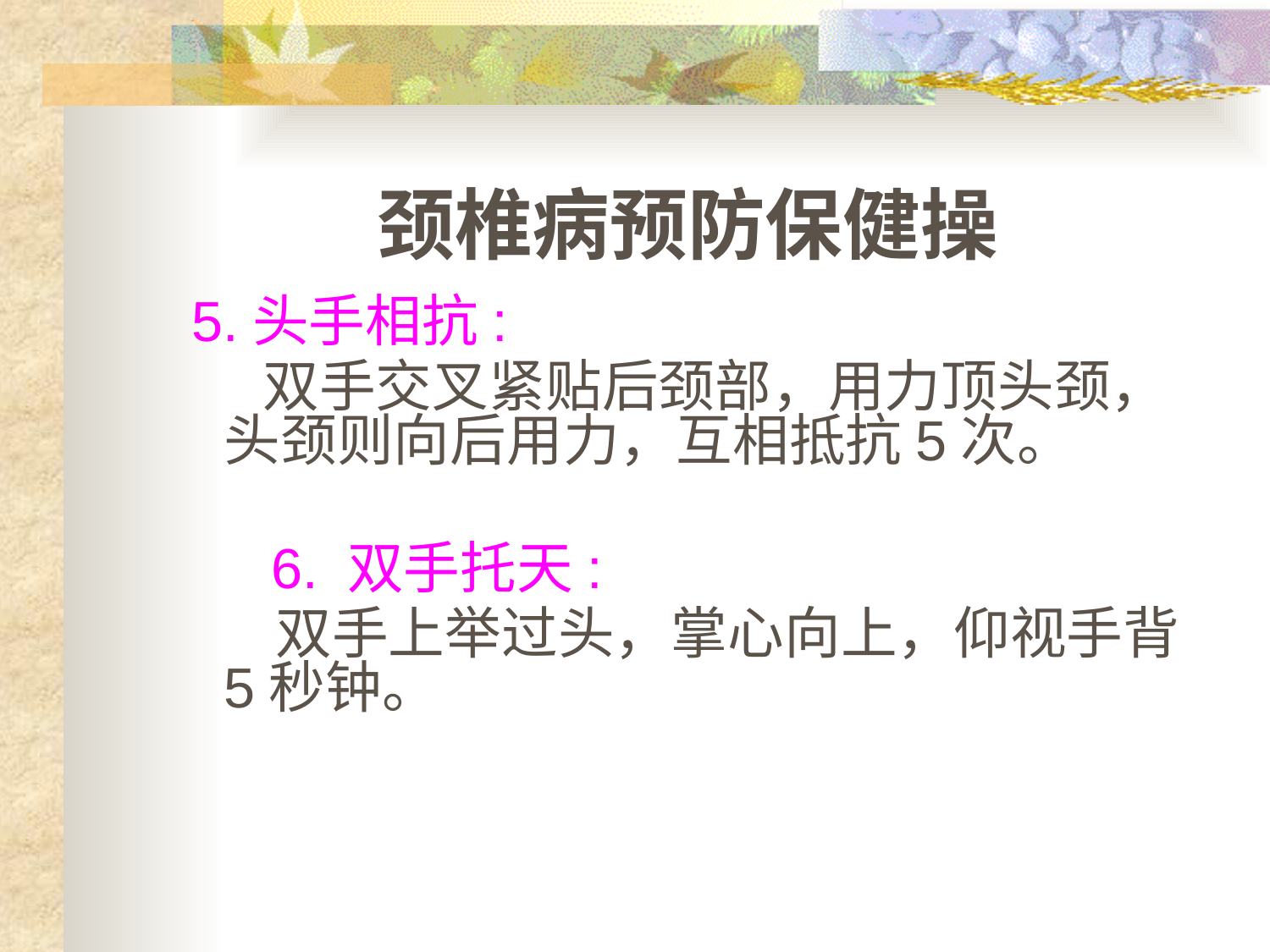

# 颈椎病预防保健操
  5.头手相抗:
       双手交叉紧贴后颈部，用力顶头颈，头颈则向后用力，互相抵抗5次。
   6. 双手托天:
        双手上举过头，掌心向上，仰视手背5秒钟。